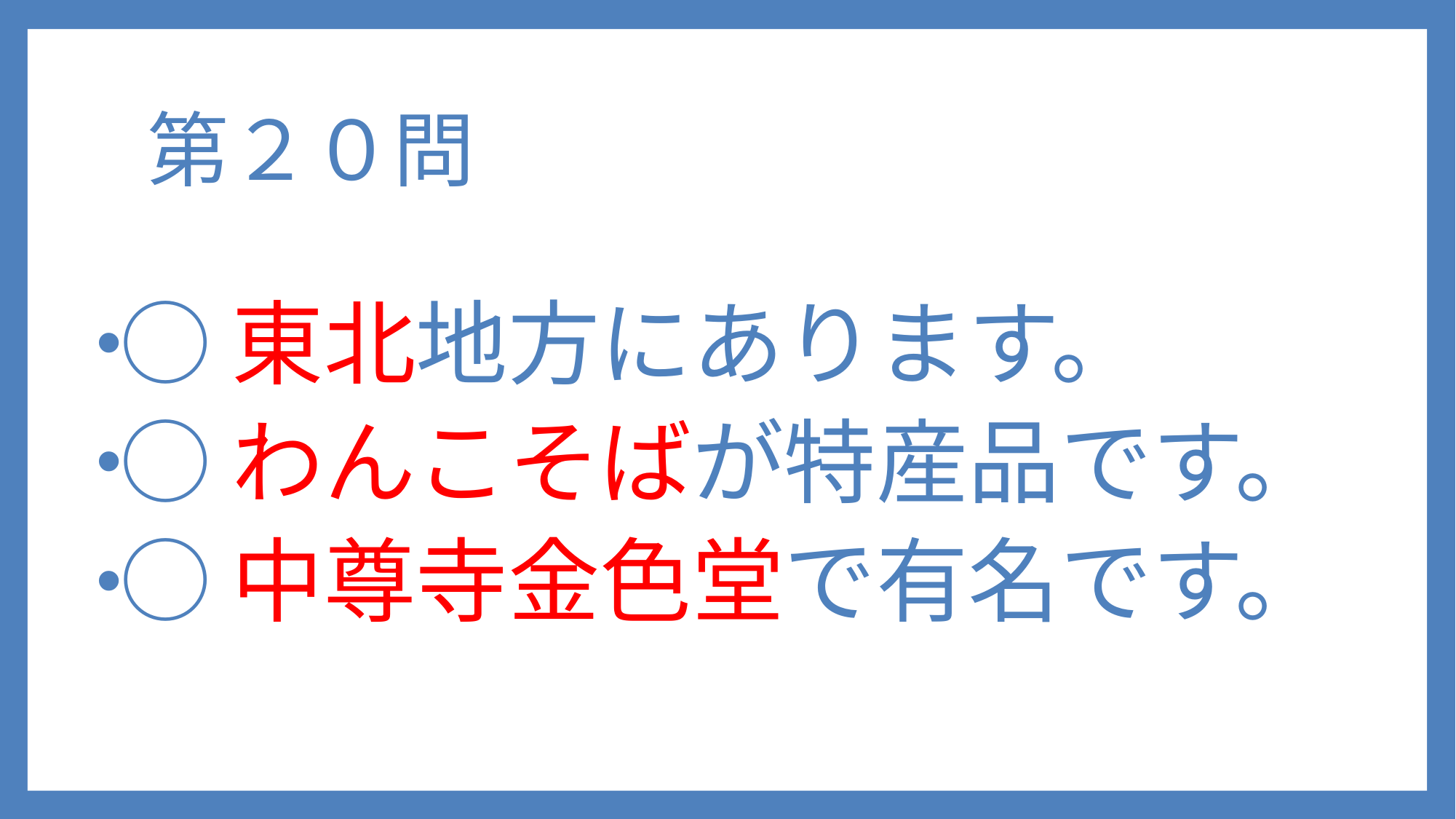

# 第２０問
○東北地方にあります。
○わんこそばが特産品です。
○中尊寺金色堂で有名です。